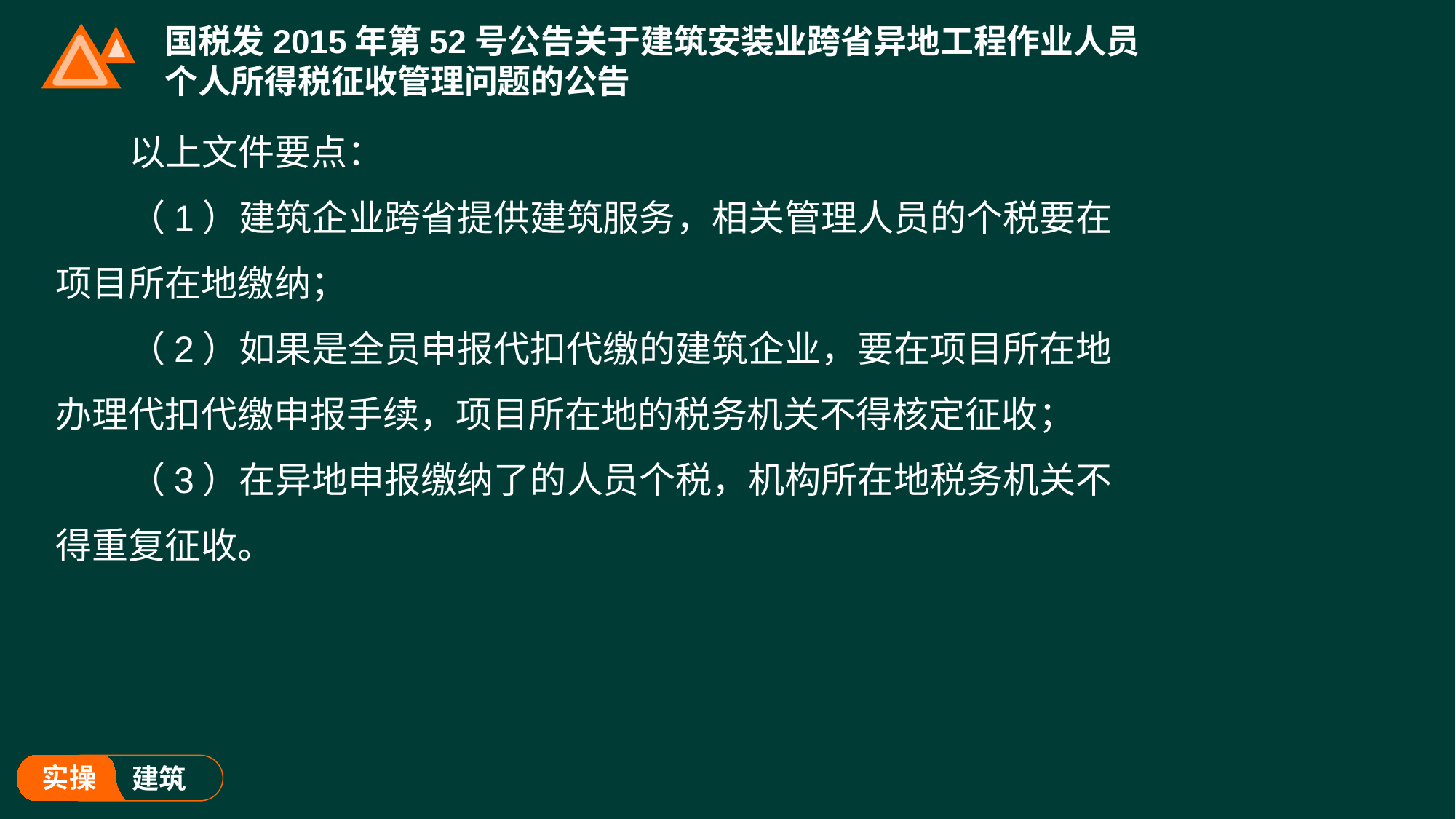

# 国税发2015年第52号公告关于建筑安装业跨省异地工程作业人员个人所得税征收管理问题的公告
以上文件要点：
（1）建筑企业跨省提供建筑服务，相关管理人员的个税要在项目所在地缴纳；
（2）如果是全员申报代扣代缴的建筑企业，要在项目所在地办理代扣代缴申报手续，项目所在地的税务机关不得核定征收；
（3）在异地申报缴纳了的人员个税，机构所在地税务机关不得重复征收。